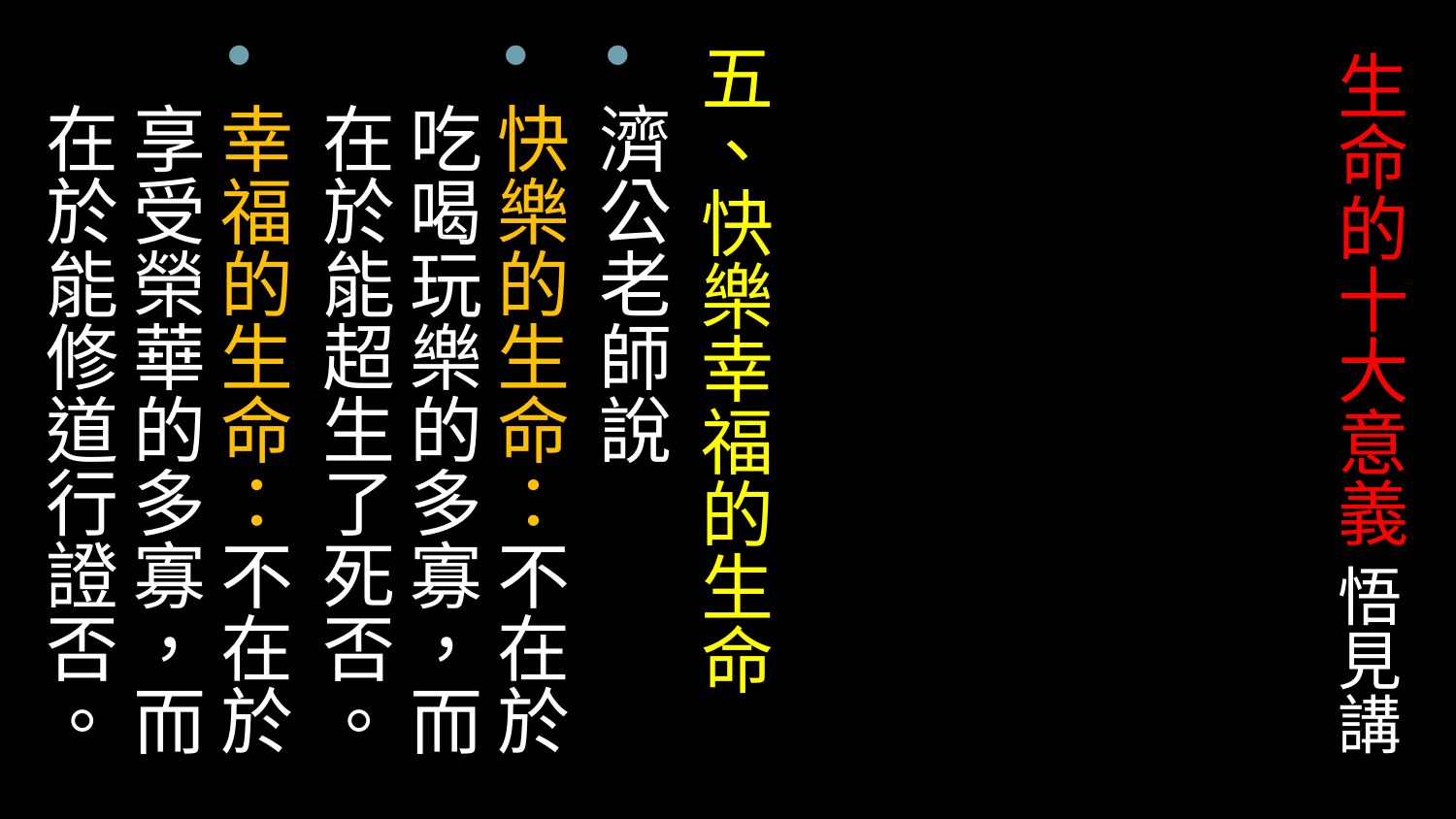

# 生命的十大意義 悟見講
五、快樂幸福的生命
濟公老師說
快樂的生命：不在於吃喝玩樂的多寡，而在於能超生了死否。
幸福的生命：不在於享受榮華的多寡，而在於能修道行證否。